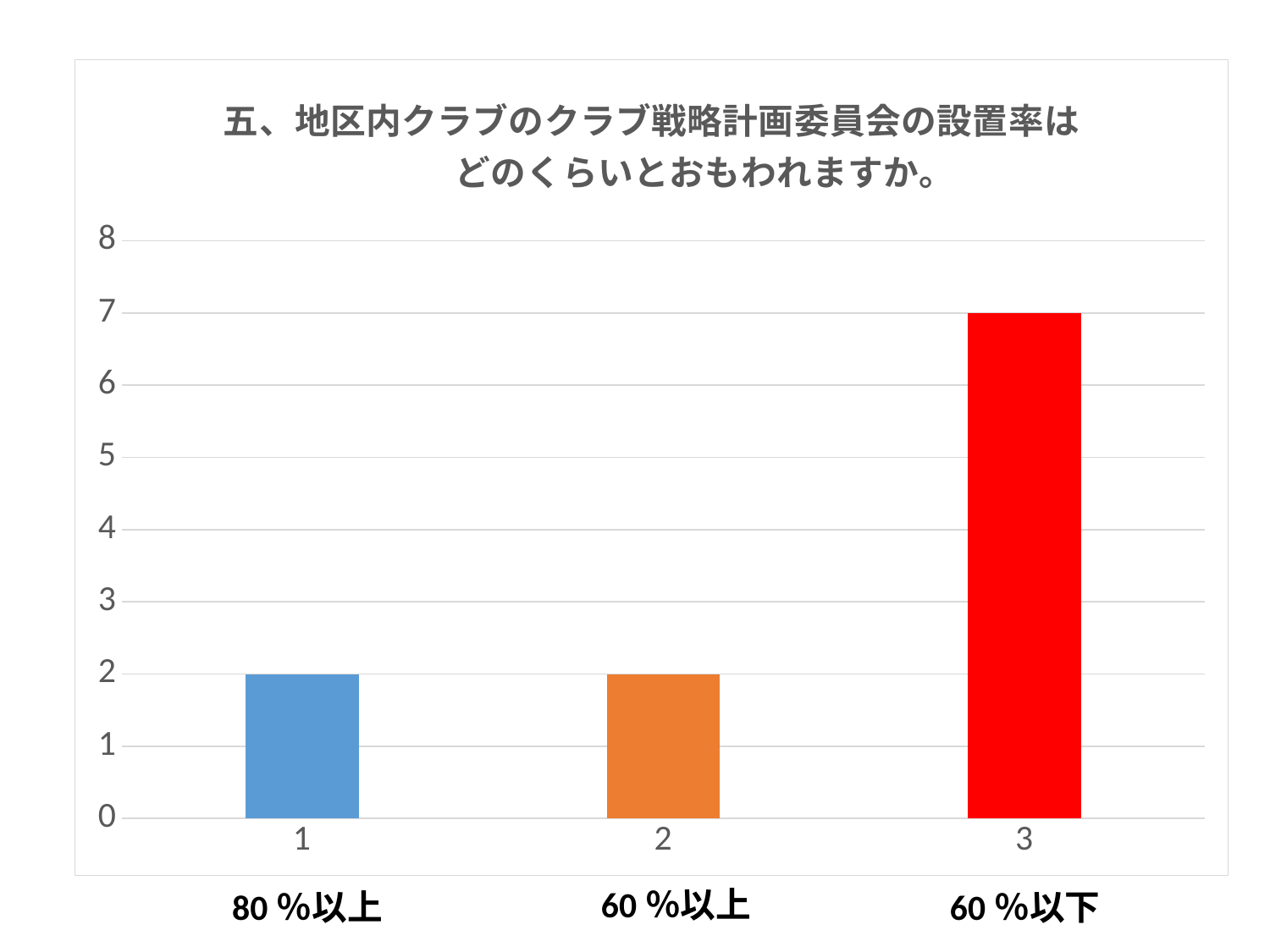

### Chart: 五、地区内クラブのクラブ戦略計画委員会の設置率は
　　　どのくらいとおもわれますか。

| Category | 五 |
|---|---|
| 1 | 2.0 |
| 2 | 2.0 |
| 3 | 7.0 |
60％以上
80％以上
60％以下